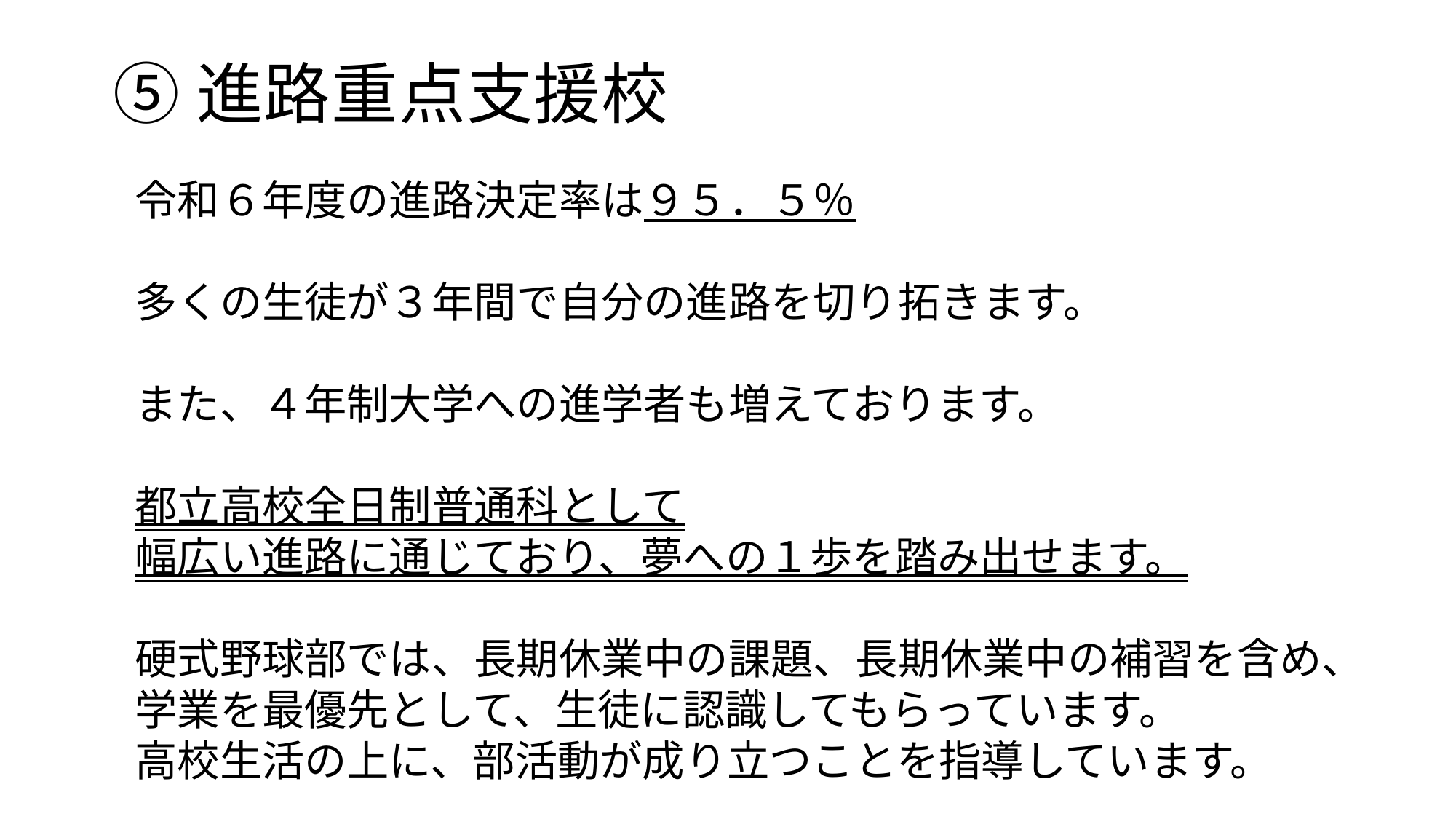

# ⑤進路重点支援校
令和６年度の進路決定率は９５．５％

多くの生徒が３年間で自分の進路を切り拓きます。

また、４年制大学への進学者も増えております。

都立高校全日制普通科として
幅広い進路に通じており、夢への１歩を踏み出せます。

硬式野球部では、長期休業中の課題、長期休業中の補習を含め、学業を最優先として、生徒に認識してもらっています。
高校生活の上に、部活動が成り立つことを指導しています。